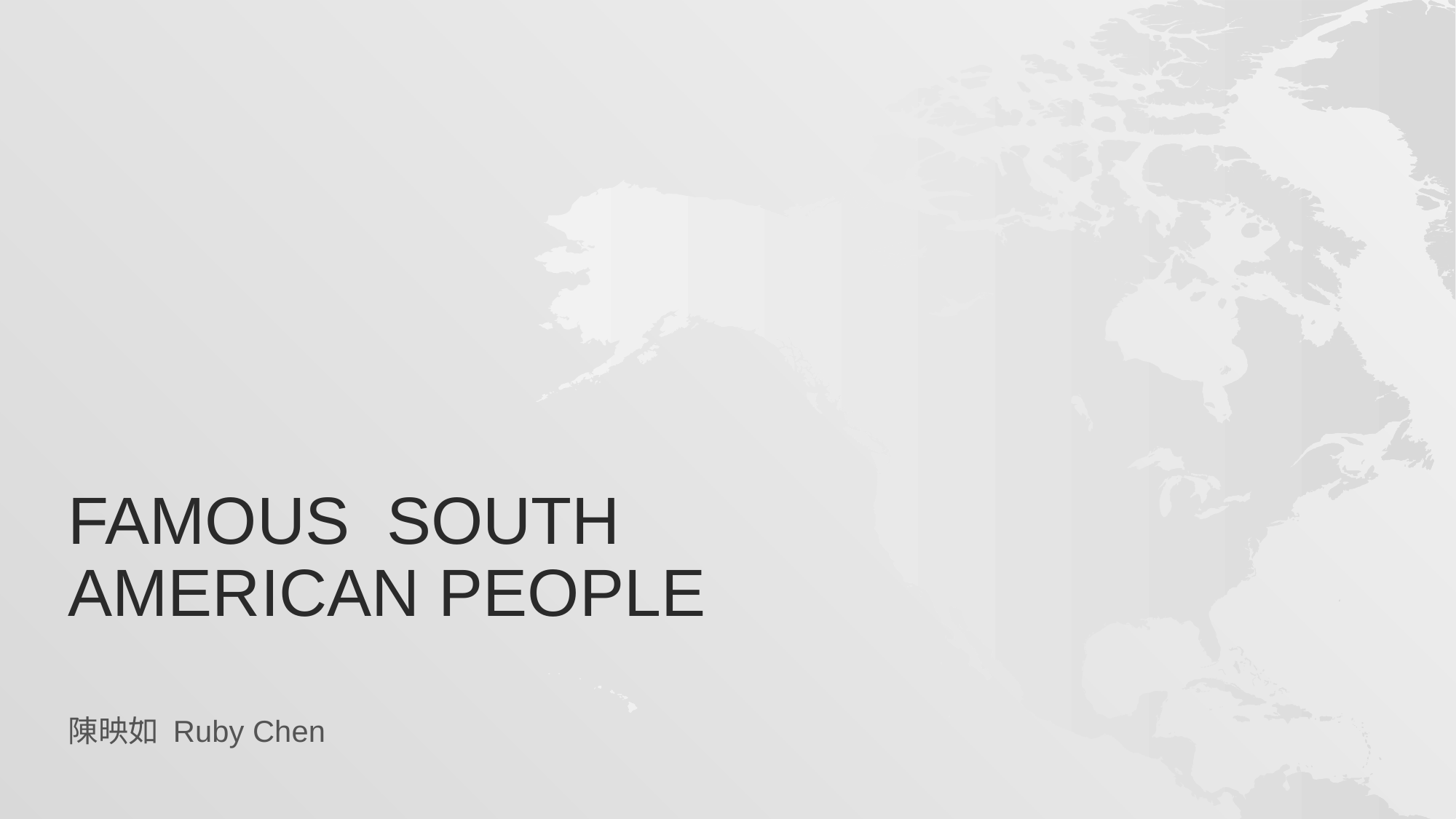

Famous  south
American people
陳映如 Ruby Chen